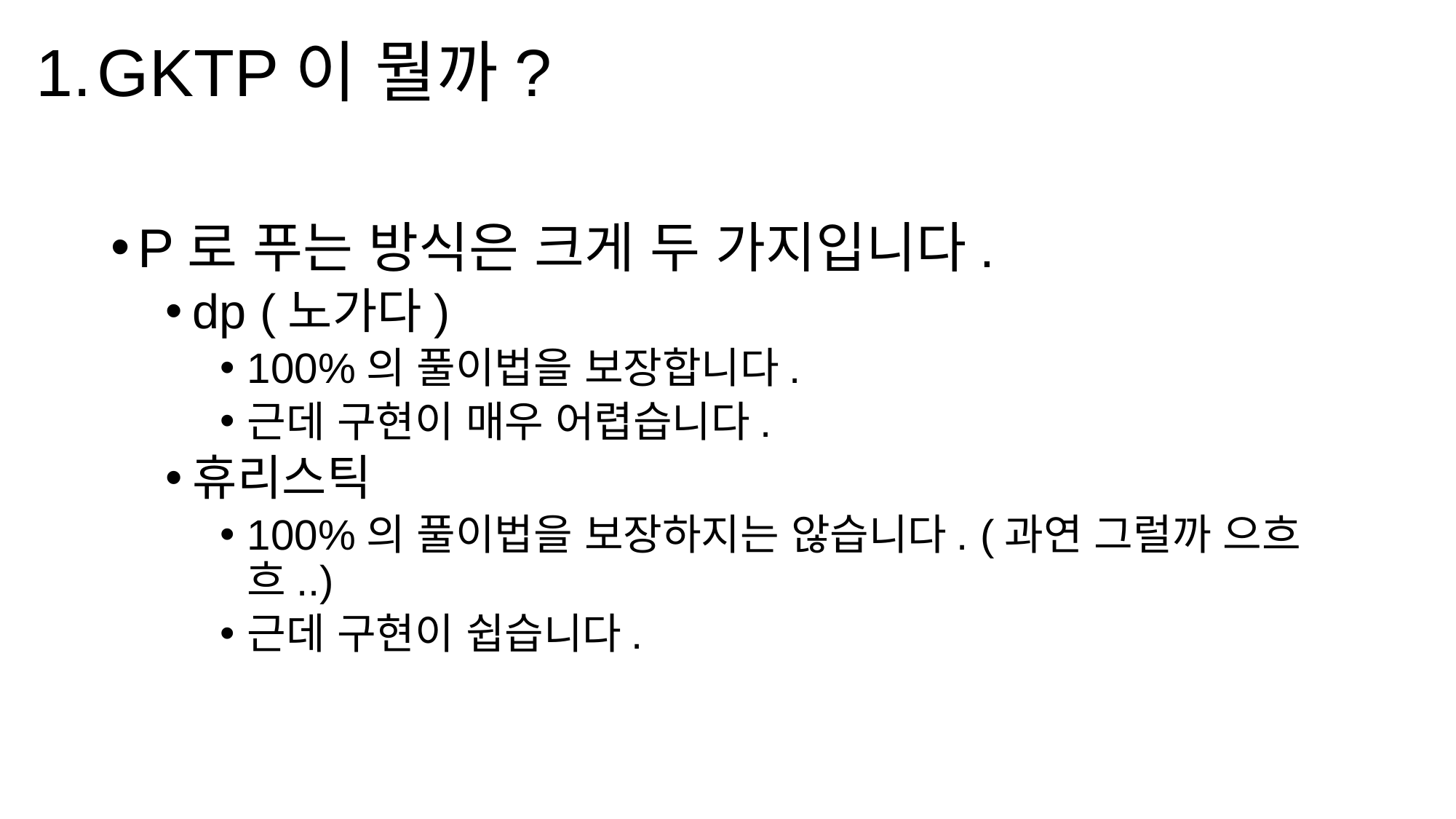

# GKTP이 뭘까?
P로 푸는 방식은 크게 두 가지입니다.
dp (노가다)
100%의 풀이법을 보장합니다.
근데 구현이 매우 어렵습니다.
휴리스틱
100%의 풀이법을 보장하지는 않습니다. (과연 그럴까 으흐흐..)
근데 구현이 쉽습니다.